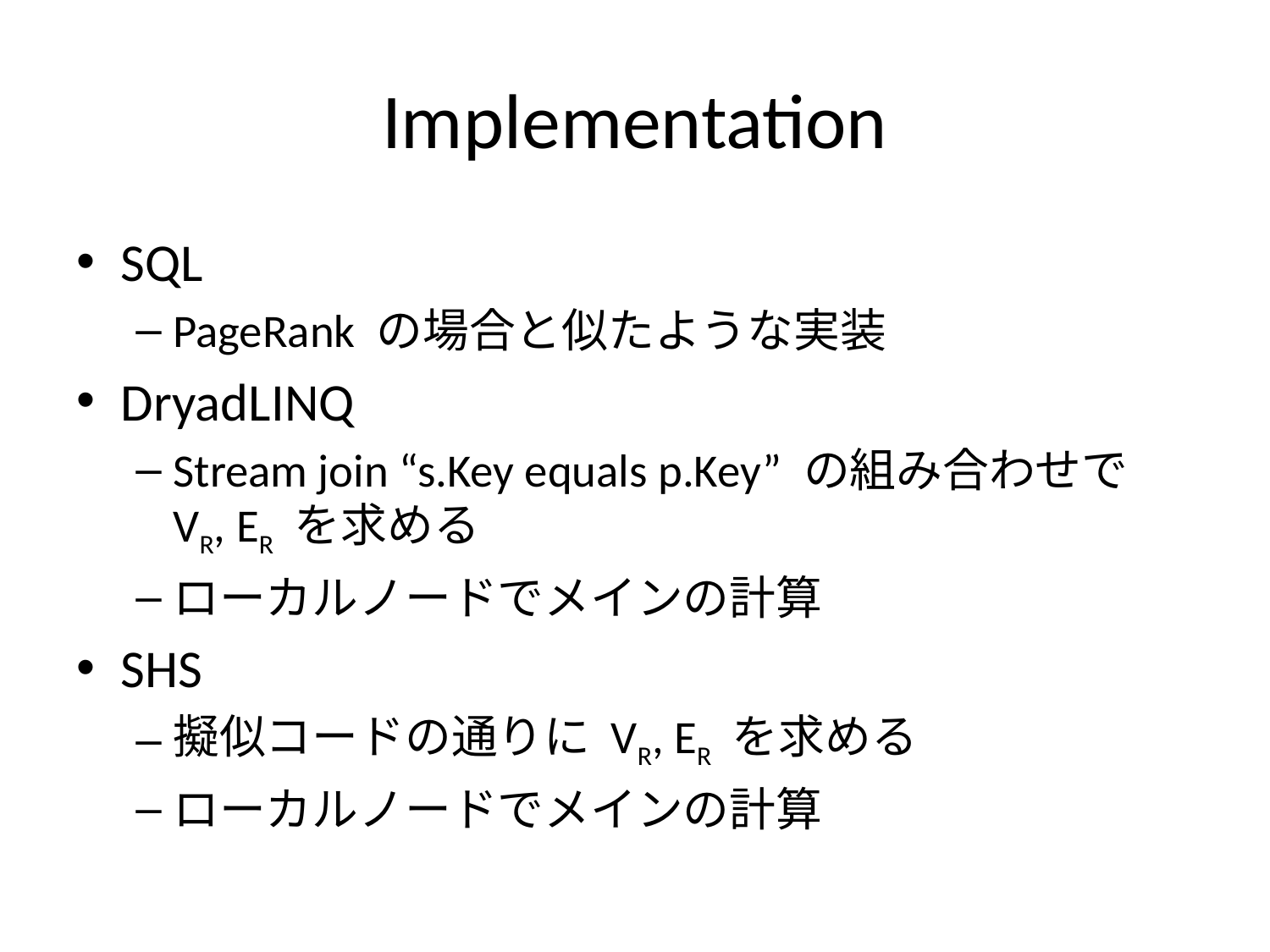

# Implementation
SQL
PageRank の場合と似たような実装
DryadLINQ
Stream join “s.Key equals p.Key” の組み合わせで
VR, ER を求める
ローカルノードでメインの計算
SHS
擬似コードの通りに VR, ER を求める
ローカルノードでメインの計算